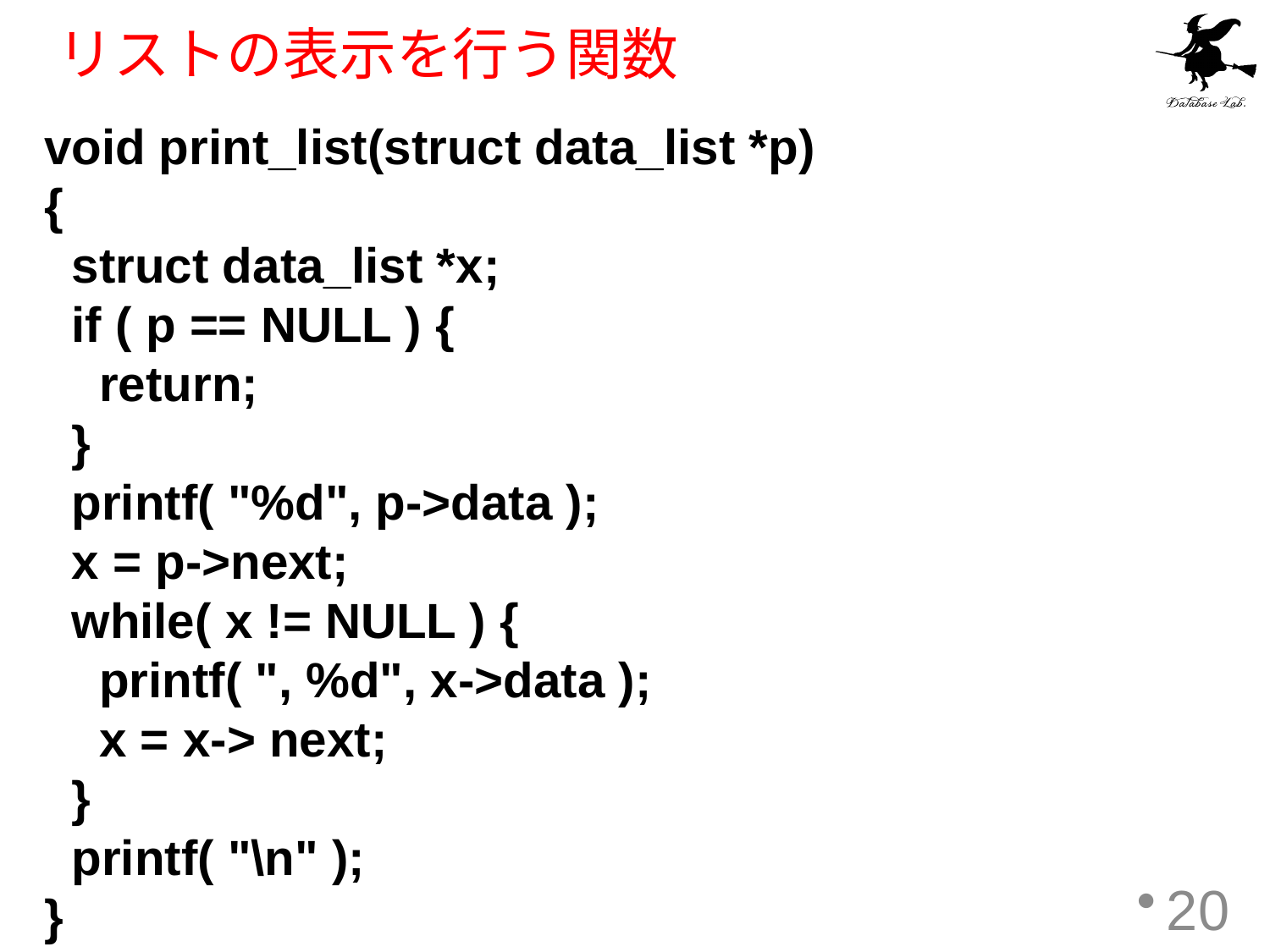

# リストの表示を行う関数
void print_list(struct data_list *p)
{
  struct data_list *x;
  if ( p == NULL ) {
    return;
  }
  printf( "%d", p->data );
  x = p->next;
  while( x != NULL ) {
    printf( ", %d", x->data );
    x = x-> next;
  }
  printf( "\n" );
}
20